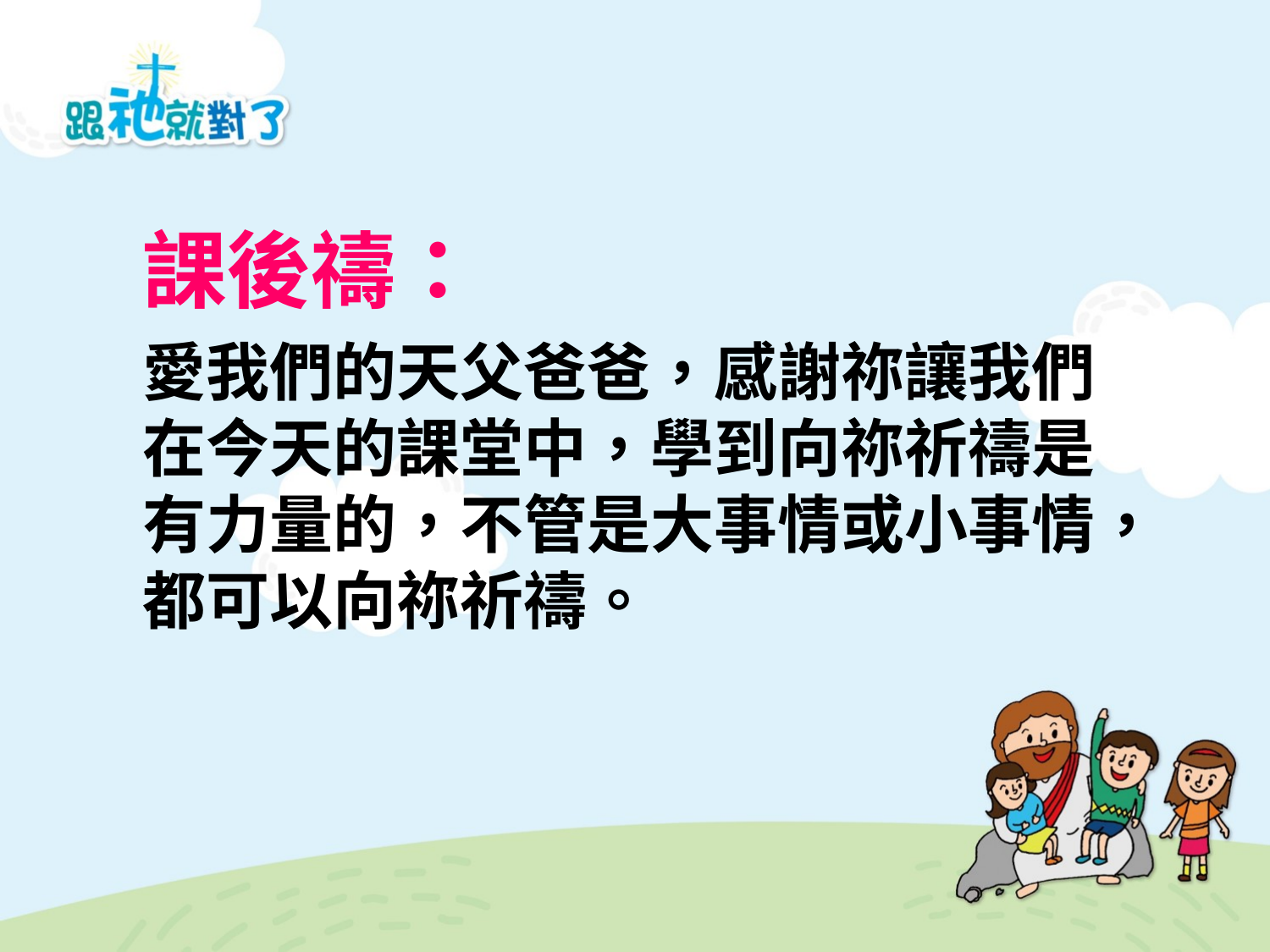

課後禱：
愛我們的天父爸爸，感謝祢讓我們在今天的課堂中，學到向祢祈禱是有力量的，不管是大事情或小事情，都可以向祢祈禱。